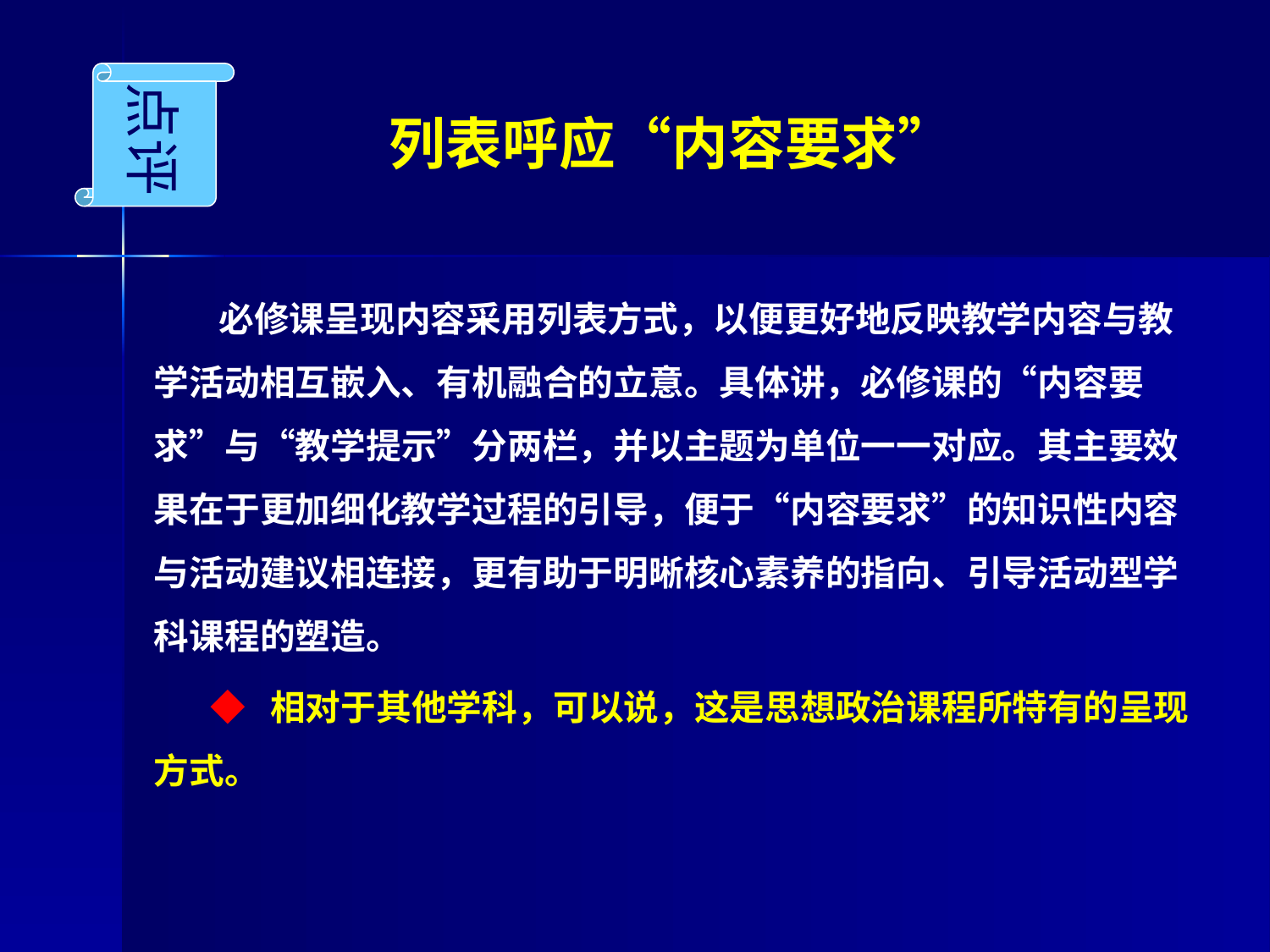

# 列表呼应“内容要求”
点评
       必修课呈现内容采用列表方式，以便更好地反映教学内容与教学活动相互嵌入、有机融合的立意。具体讲，必修课的“内容要求”与“教学提示”分两栏，并以主题为单位一一对应。其主要效果在于更加细化教学过程的引导，便于“内容要求”的知识性内容与活动建议相连接，更有助于明晰核心素养的指向、引导活动型学科课程的塑造。
       ◆  相对于其他学科，可以说，这是思想政治课程所特有的呈现方式。